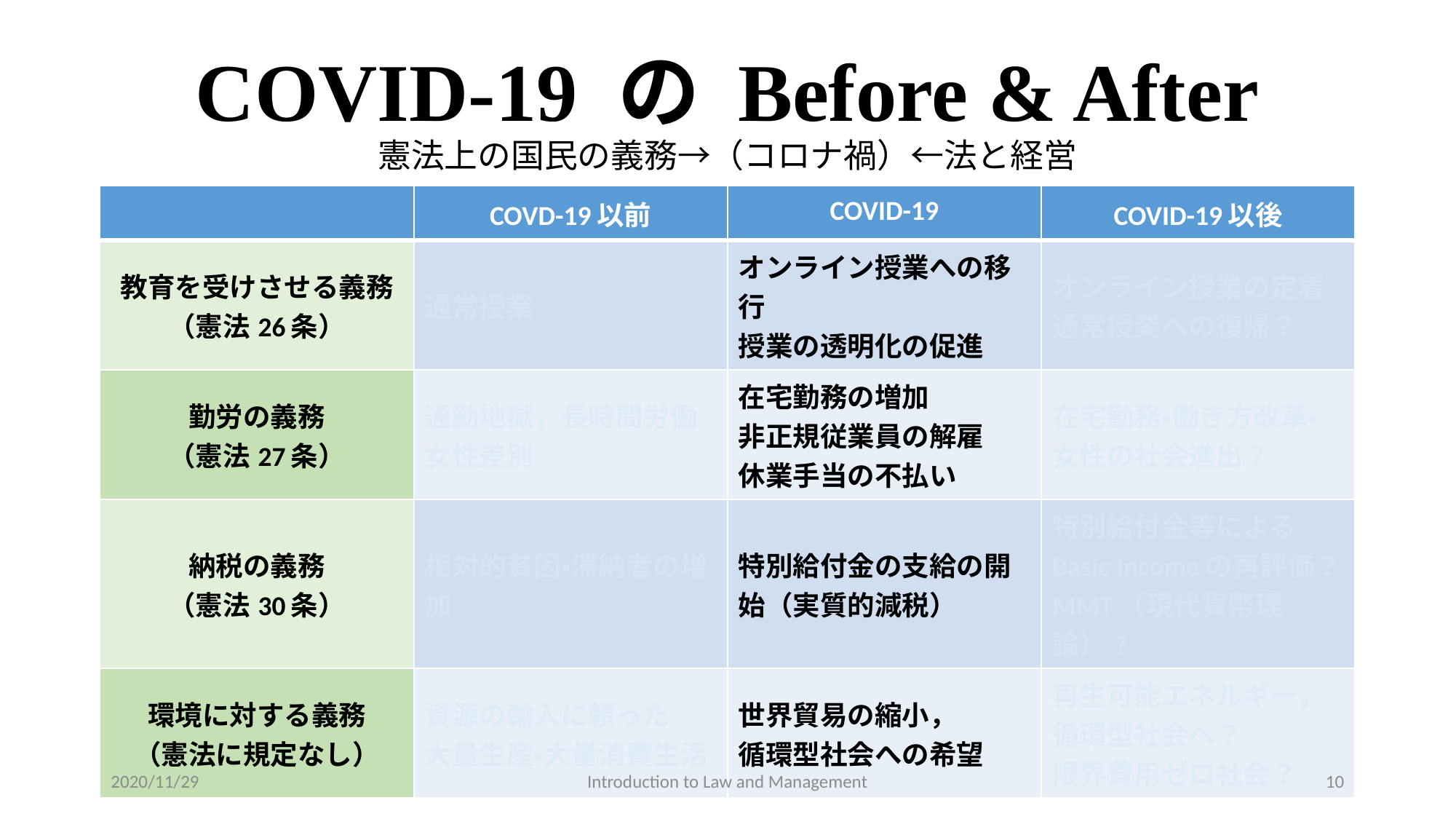

# COVID-19 の Before & After 憲法上の国民の義務→（コロナ禍）←法と経営
|  | COVD-19以前 | COVID-19 | COVID-19以後 |
| --- | --- | --- | --- |
| 教育を受けさせる義務 （憲法26条） | 通常授業 | オンライン授業への移行 授業の透明化の促進 | オンライン授業の定着 通常授業への復帰？ |
| 勤労の義務 （憲法27条） | 通勤地獄，長時間労働 女性差別 | 在宅勤務の増加 非正規従業員の解雇 休業手当の不払い | 在宅勤務・働き方改革・女性の社会進出？ |
| 納税の義務 （憲法30条） | 相対的貧困・滞納者の増加 | 特別給付金の支給の開始（実質的減税） | 特別給付金等による Basic Incomeの再評価？ MMT（現代貨幣理論）? |
| 環境に対する義務 （憲法に規定なし） | 資源の輸入に頼った 大量生産・大量消費生活 | 世界貿易の縮小， 循環型社会への希望 | 再生可能エネルギー， 循環型社会へ？ 限界費用ゼロ社会？ |
2020/11/29
Introduction to Law and Management
10